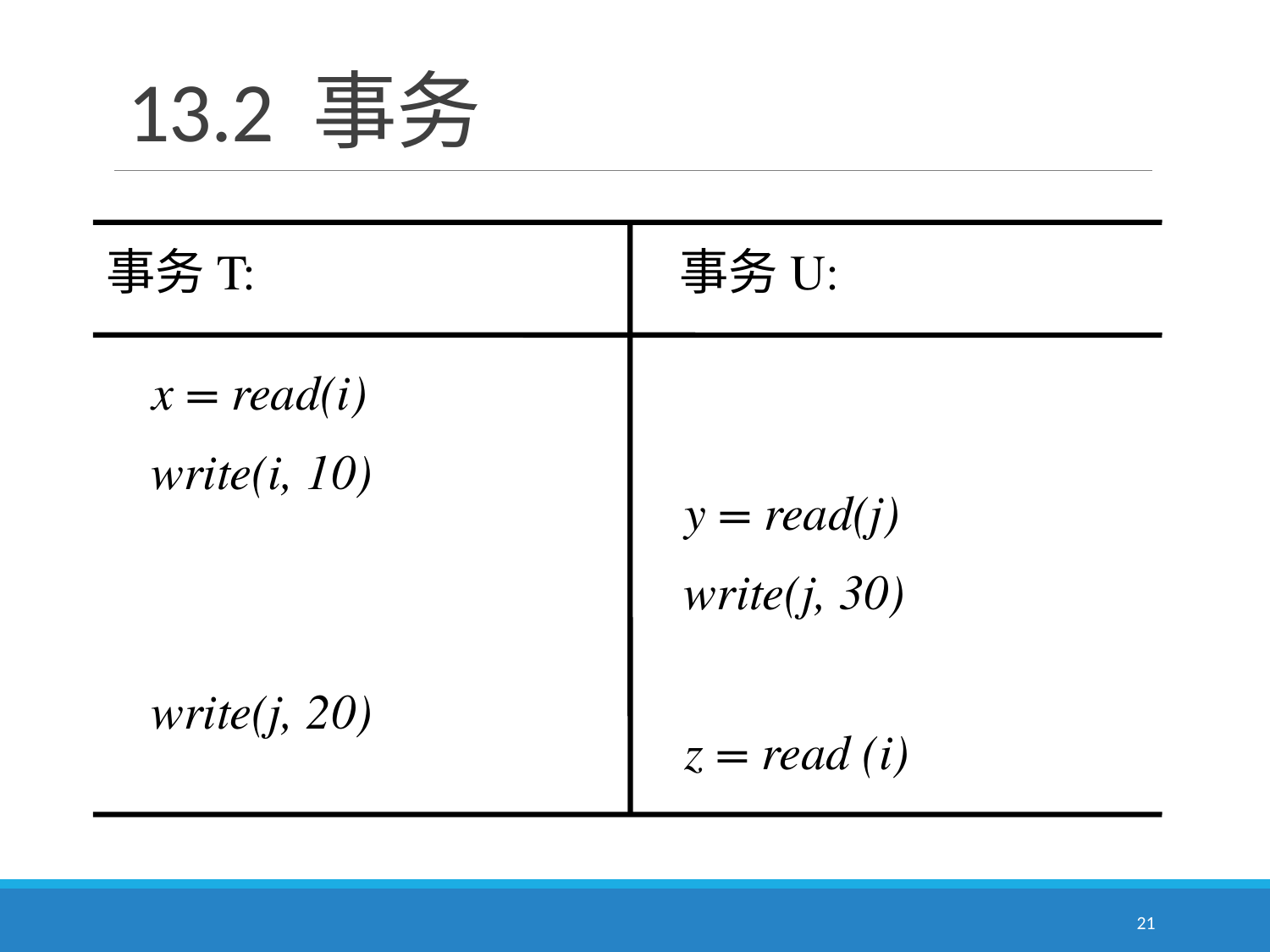

# 13.2 事务

事务T:
事务U:

x = read(i)
write(i, 10)
y = read(j)
write(j, 30)
write(j, 20)
z = read (i)

21